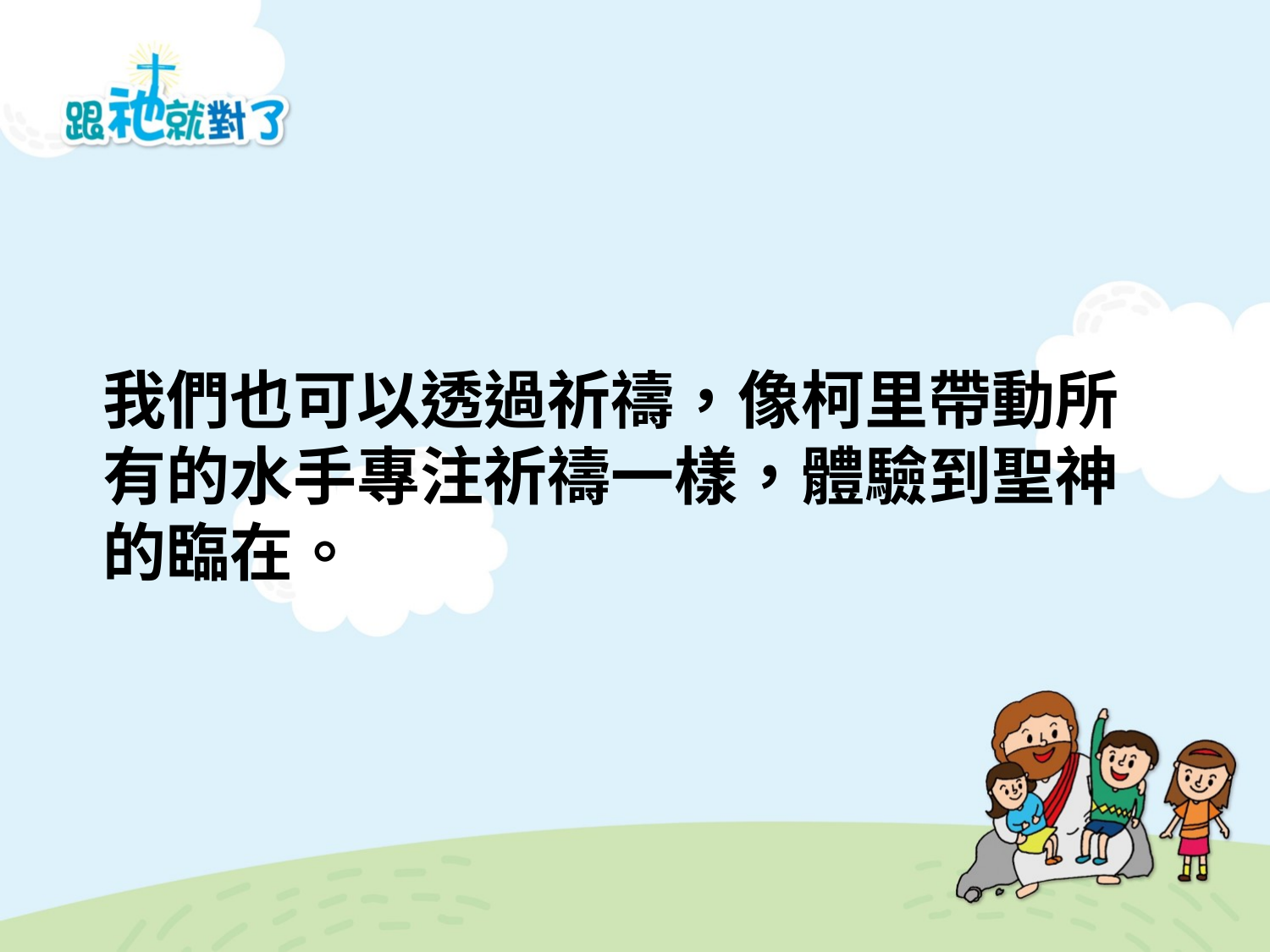

我們也可以透過祈禱，像柯里帶動所有的水手專注祈禱一樣，體驗到聖神的臨在。